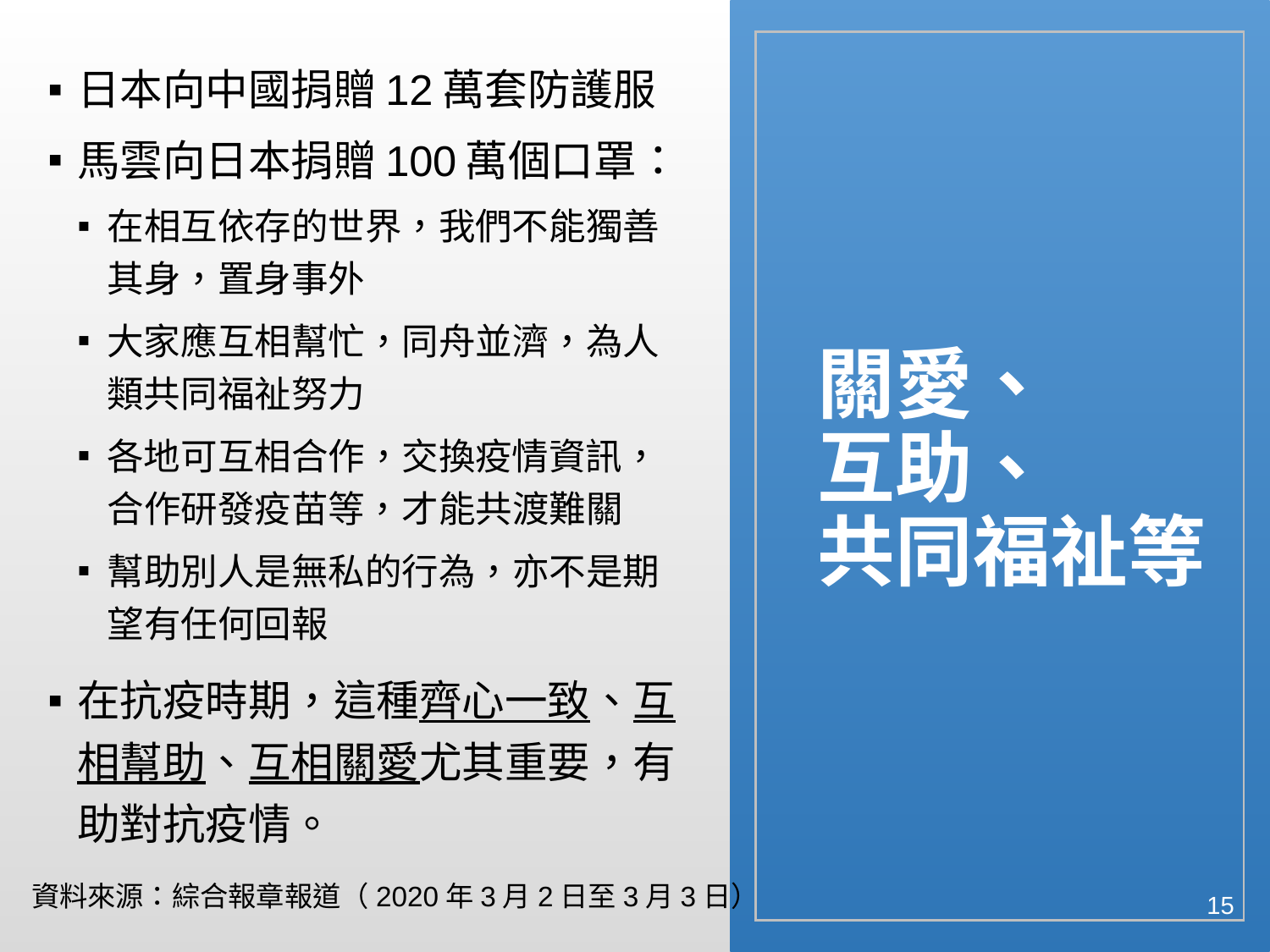

# 關愛、 互助、 共同福祉等
日本向中國捐贈12萬套防護服
馬雲向日本捐贈100萬個口罩：
在相互依存的世界，我們不能獨善其身，置身事外
大家應互相幫忙，同舟並濟，為人類共同福祉努力
各地可互相合作，交換疫情資訊，合作研發疫苗等，才能共渡難關
幫助別人是無私的行為，亦不是期望有任何回報
在抗疫時期，這種齊心一致、互相幫助、互相關愛尤其重要，有助對抗疫情。
資料來源：綜合報章報道（2020年3月2日至3月3日）
15